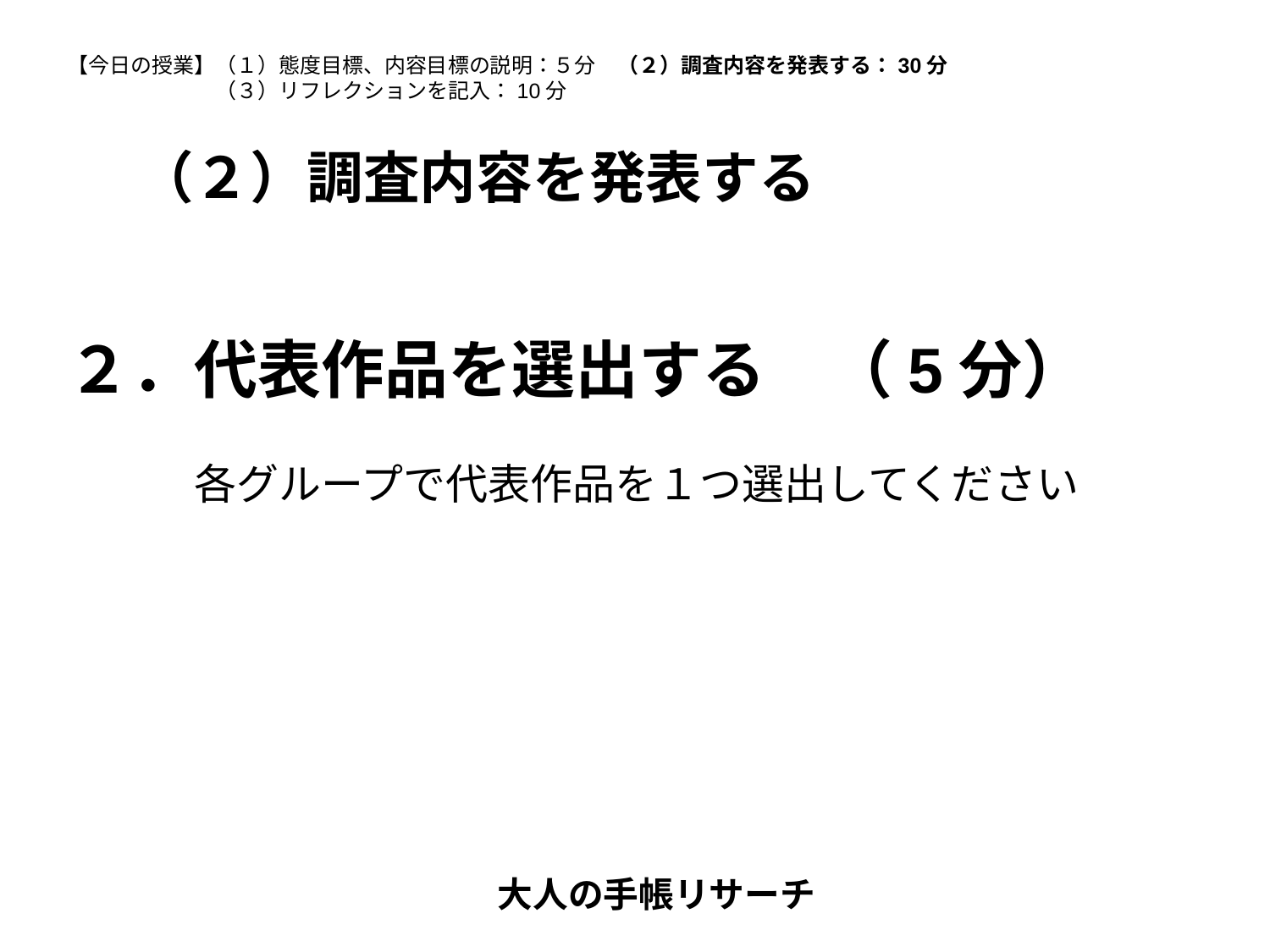

【今日の授業】（１）態度目標、内容目標の説明：５分　（２）調査内容を発表する：30分
	　（３）リフレクションを記入：10分
（２）調査内容を発表する
２．代表作品を選出する　（5分）

　　　各グループで代表作品を１つ選出してください
大人の手帳リサーチ